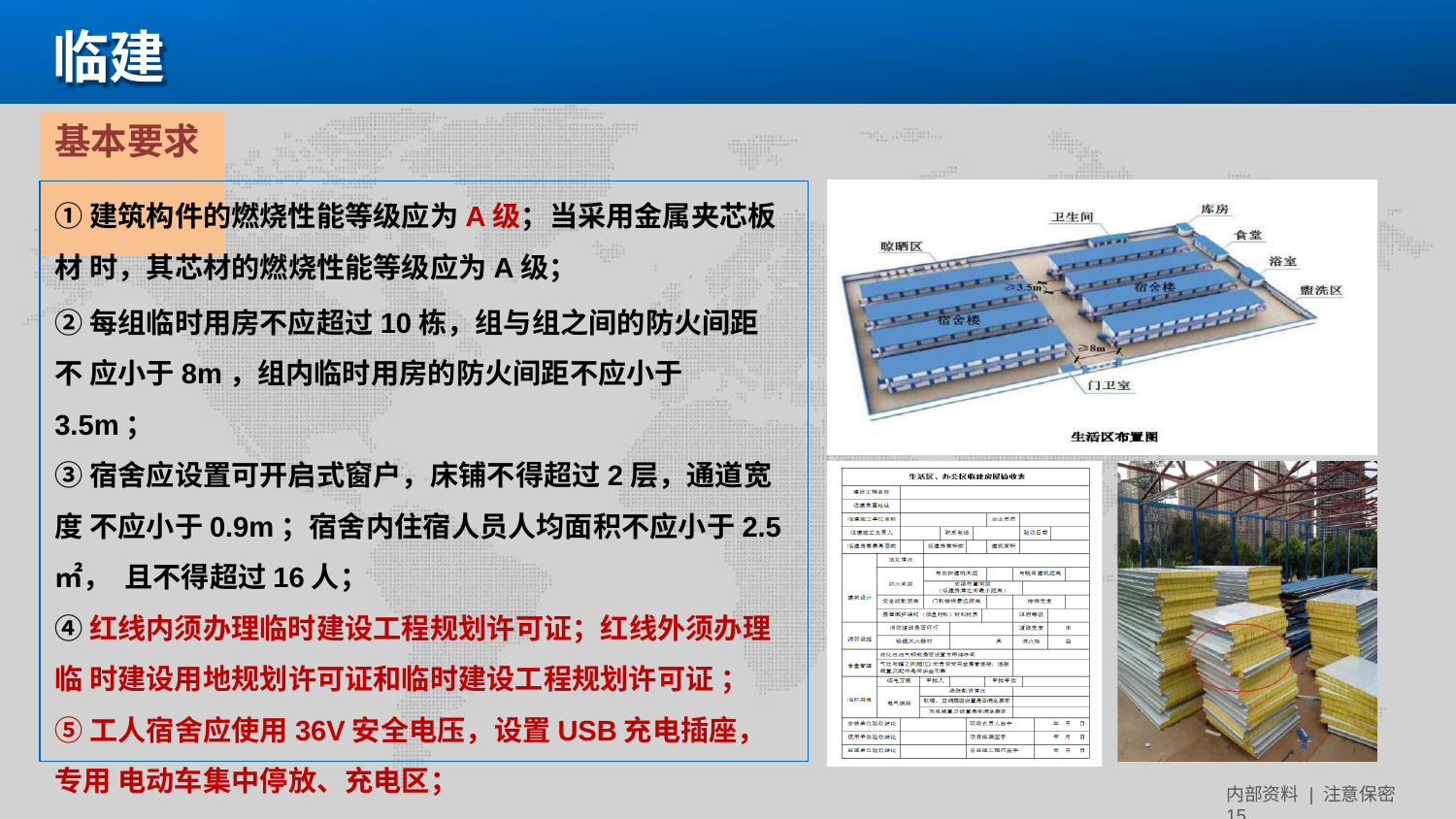

临建
# 基本要求
①建筑构件的燃烧性能等级应为A级；当采用金属夹芯板材 时，其芯材的燃烧性能等级应为A级；
②每组临时用房不应超过10栋，组与组之间的防火间距不 应小于8m，组内临时用房的防火间距不应小于3.5m；
③宿舍应设置可开启式窗户，床铺不得超过2层，通道宽度 不应小于0.9m；宿舍内住宿人员人均面积不应小于2.5㎡，  且不得超过16人；
④红线内须办理临时建设工程规划许可证；红线外须办理临 时建设用地规划许可证和临时建设工程规划许可证 ；
⑤工人宿舍应使用36V安全电压，设置USB充电插座，专用 电动车集中停放、充电区；

内部资料 | 注意保密 15